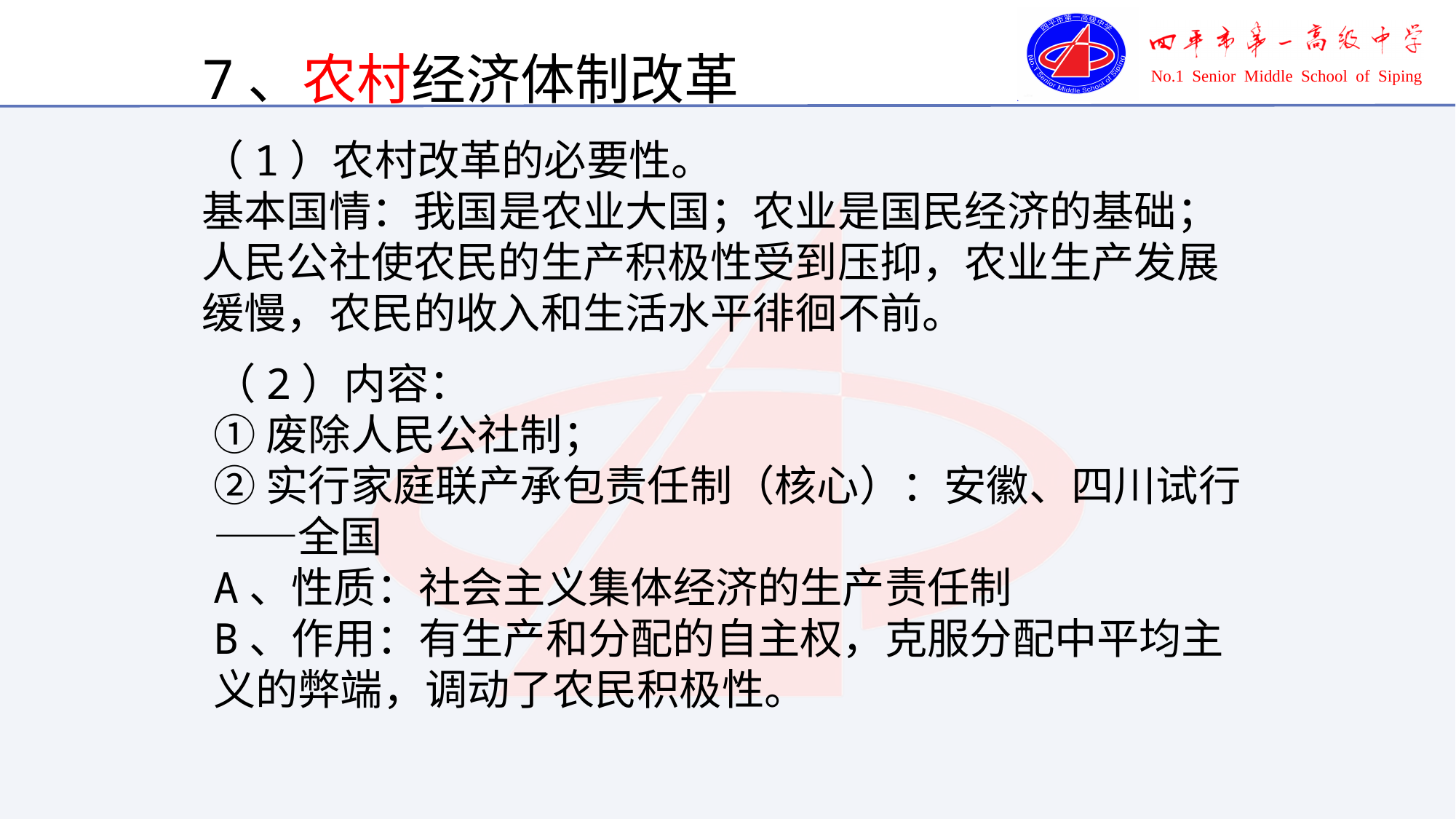

7、农村经济体制改革

（1）农村改革的必要性。
基本国情：我国是农业大国；农业是国民经济的基础；人民公社使农民的生产积极性受到压抑，农业生产发展缓慢，农民的收入和生活水平徘徊不前。

（2）内容：
①废除人民公社制；
②实行家庭联产承包责任制（核心）：安徽、四川试行——全国
A、性质：社会主义集体经济的生产责任制
B、作用：有生产和分配的自主权，克服分配中平均主义的弊端，调动了农民积极性。